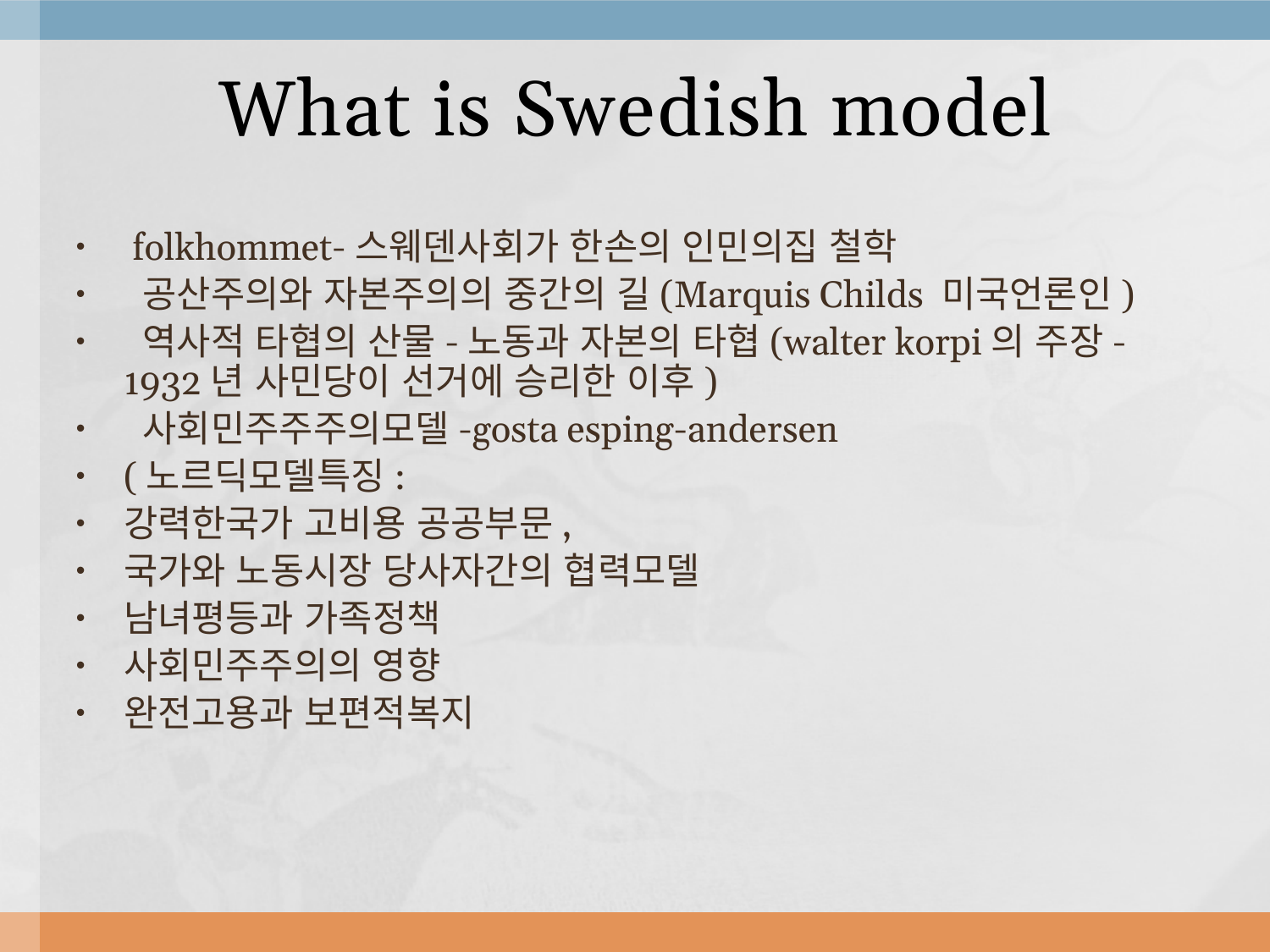

# What is Swedish model
 folkhommet-스웨덴사회가 한손의 인민의집 철학
 공산주의와 자본주의의 중간의 길(Marquis Childs 미국언론인)
 역사적 타협의 산물-노동과 자본의 타협(walter korpi의 주장-1932년 사민당이 선거에 승리한 이후)
 사회민주주주의모델-gosta esping-andersen
(노르딕모델특징:
강력한국가 고비용 공공부문,
국가와 노동시장 당사자간의 협력모델
남녀평등과 가족정책
사회민주주의의 영향
완전고용과 보편적복지